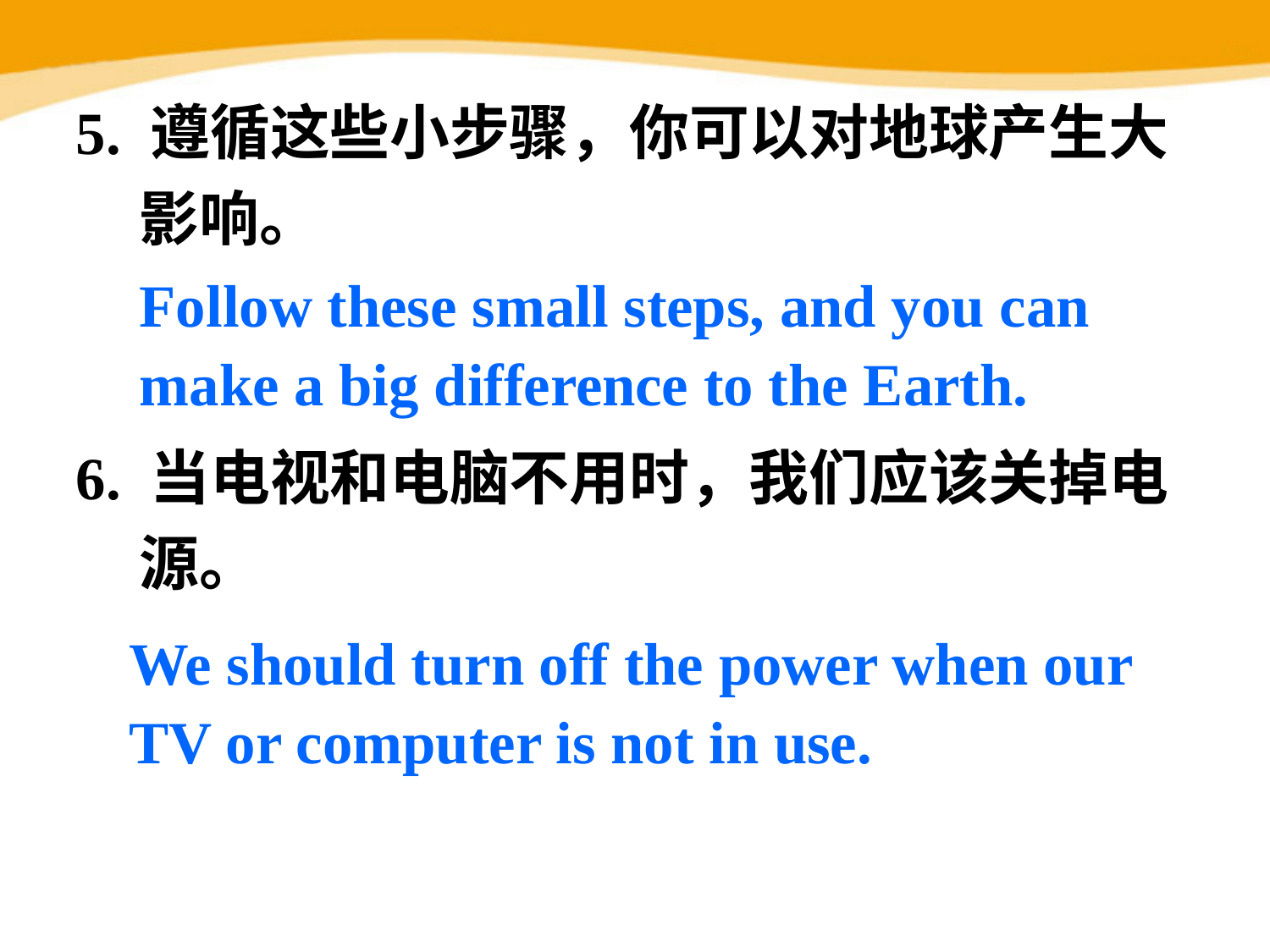

5. 遵循这些小步骤，你可以对地球产生大影响。

6. 当电视和电脑不用时，我们应该关掉电源。
Follow these small steps, and you can make a big difference to the Earth.
We should turn off the power when our TV or computer is not in use.